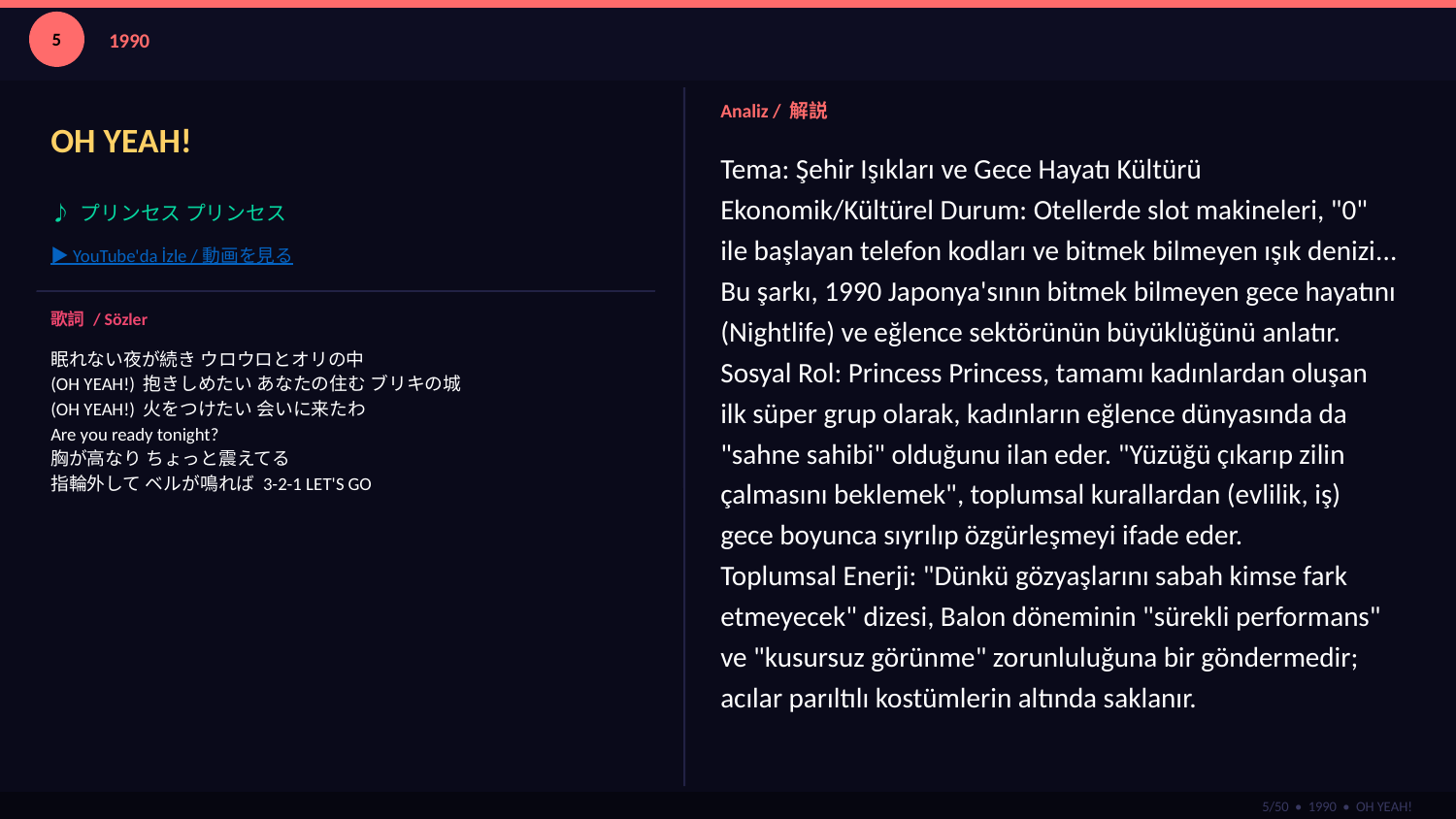

5
1990
OH YEAH!

Analiz / 解説
Tema: Şehir Işıkları ve Gece Hayatı Kültürü
Ekonomik/Kültürel Durum: Otellerde slot makineleri, "0" ile başlayan telefon kodları ve bitmek bilmeyen ışık denizi... Bu şarkı, 1990 Japonya'sının bitmek bilmeyen gece hayatını (Nightlife) ve eğlence sektörünün büyüklüğünü anlatır.
Sosyal Rol: Princess Princess, tamamı kadınlardan oluşan ilk süper grup olarak, kadınların eğlence dünyasında da "sahne sahibi" olduğunu ilan eder. "Yüzüğü çıkarıp zilin çalmasını beklemek", toplumsal kurallardan (evlilik, iş) gece boyunca sıyrılıp özgürleşmeyi ifade eder.
Toplumsal Enerji: "Dünkü gözyaşlarını sabah kimse fark etmeyecek" dizesi, Balon döneminin "sürekli performans" ve "kusursuz görünme" zorunluluğuna bir göndermedir; acılar parıltılı kostümlerin altında saklanır.
♪ プリンセス プリンセス
▶ YouTube'da İzle / 動画を見る

歌詞 / Sözler
眠れない夜が続き ウロウロとオリの中
(OH YEAH!) 抱きしめたい あなたの住む ブリキの城
(OH YEAH!) 火をつけたい 会いに来たわ
Are you ready tonight?
胸が高なり ちょっと震えてる
指輪外して ベルが鳴れば 3-2-1 LET'S GO

5/50  •  1990  •  OH YEAH!